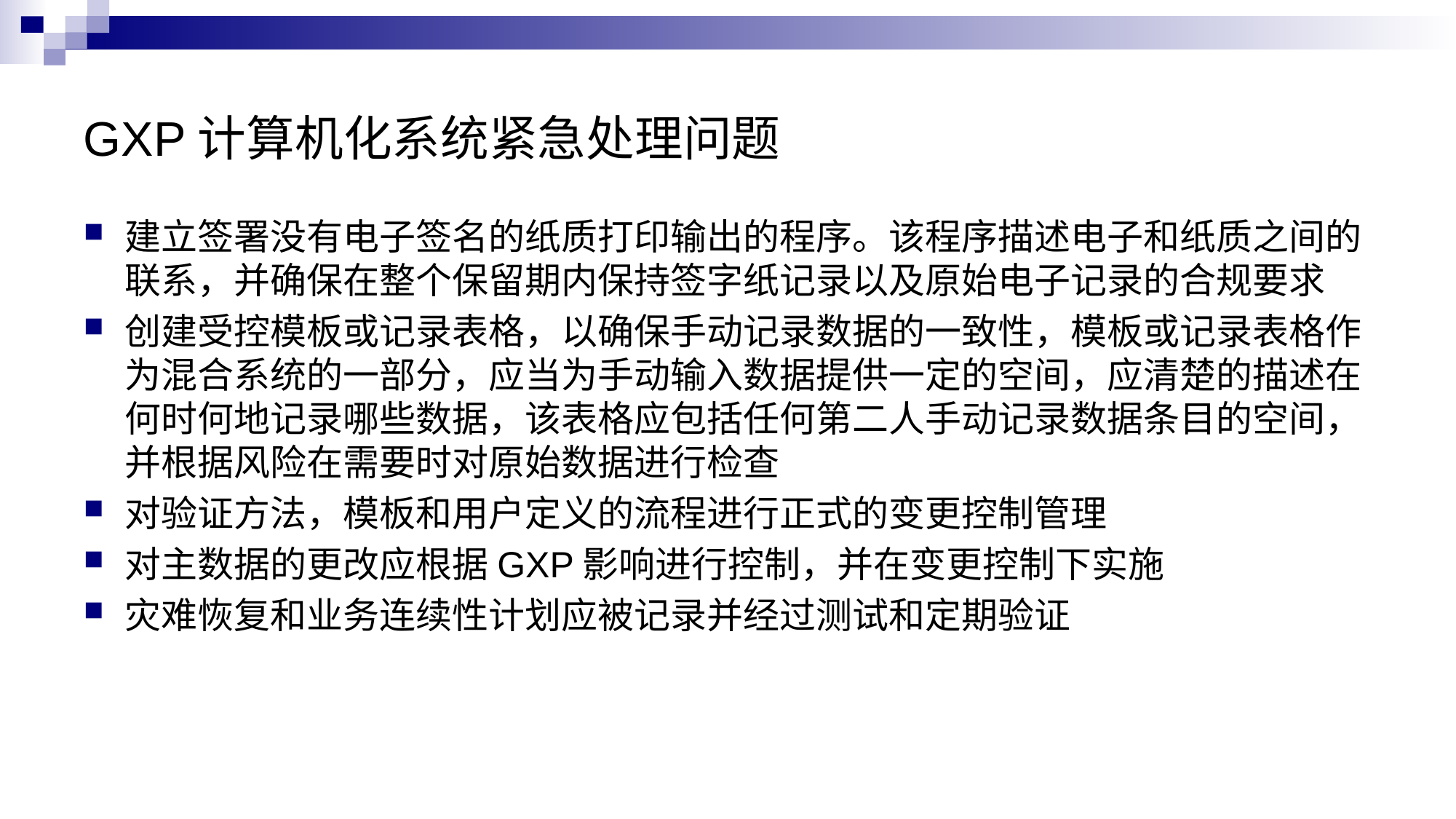

# GXP计算机化系统紧急处理问题
建立签署没有电子签名的纸质打印输出的程序。该程序描述电子和纸质之间的联系，并确保在整个保留期内保持签字纸记录以及原始电子记录的合规要求
创建受控模板或记录表格，以确保手动记录数据的一致性，模板或记录表格作为混合系统的一部分，应当为手动输入数据提供一定的空间，应清楚的描述在何时何地记录哪些数据，该表格应包括任何第二人手动记录数据条目的空间，并根据风险在需要时对原始数据进行检查
对验证方法，模板和用户定义的流程进行正式的变更控制管理
对主数据的更改应根据GXP影响进行控制，并在变更控制下实施
灾难恢复和业务连续性计划应被记录并经过测试和定期验证